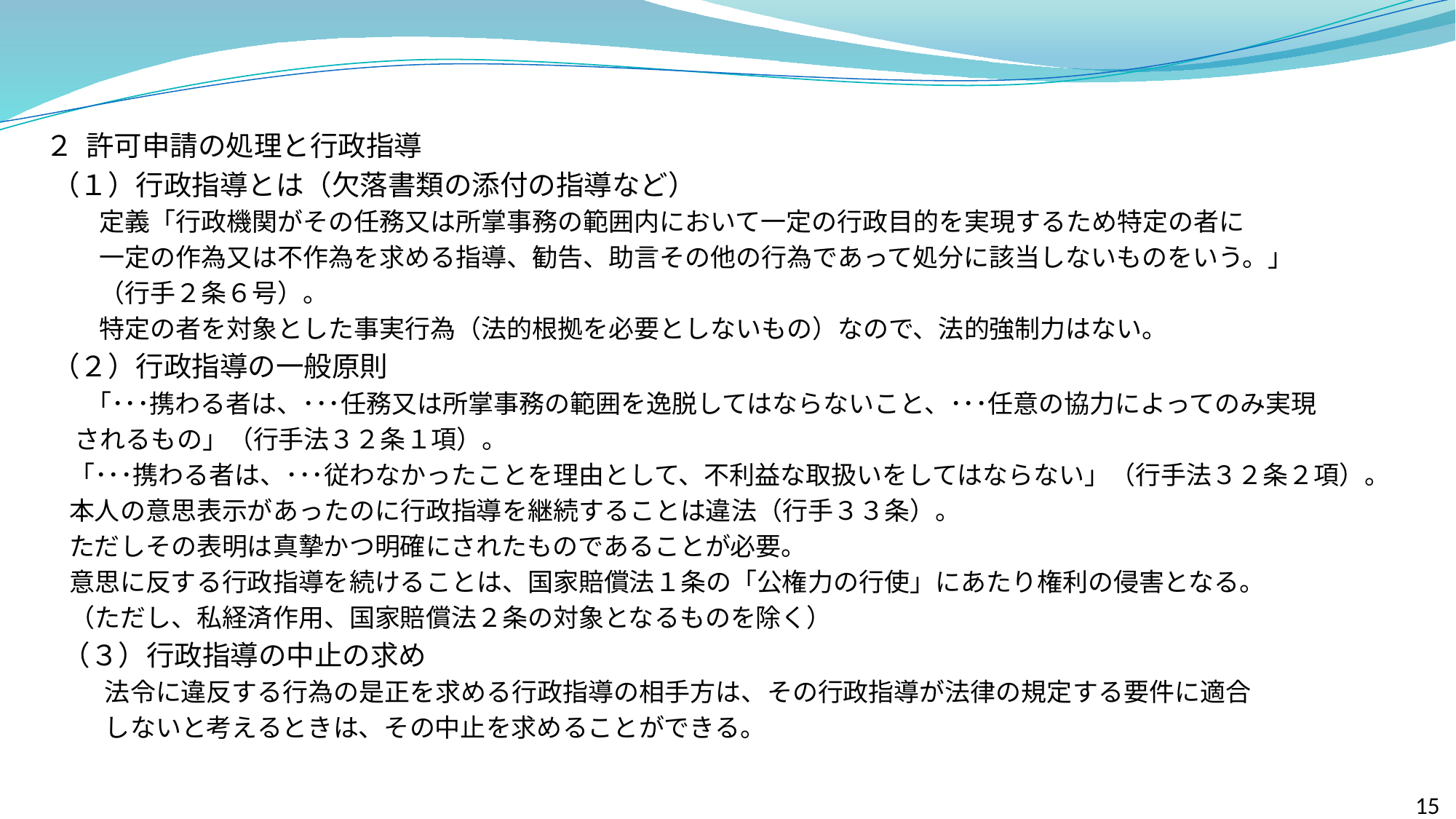

２  許可申請の処理と行政指導
　  （１）行政指導とは（欠落書類の添付の指導など）
　　　  定義「行政機関がその任務又は所掌事務の範囲内において一定の行政目的を実現するため特定の者に
　　　  一定の作為又は不作為を求める指導、勧告、助言その他の行為であって処分に該当しないものをいう。」
　　　  （行手２条６号）。
　　 　 特定の者を対象とした事実行為（法的根拠を必要としないもの）なので、法的強制力はない。
　  （２）行政指導の一般原則
  　　  「･･･携わる者は、･･･任務又は所掌事務の範囲を逸脱してはならないこと、･･･任意の協力によってのみ実現
           されるもの」（行手法３２条１項）。
          「･･･携わる者は、･･･従わなかったことを理由として、不利益な取扱いをしてはならない」（行手法３２条２項）。
          本人の意思表示があったのに行政指導を継続することは違法（行手３３条）。
          ただしその表明は真摯かつ明確にされたものであることが必要。
          意思に反する行政指導を続けることは、国家賠償法１条の「公権力の行使」にあたり権利の侵害となる。
          （ただし、私経済作用、国家賠償法２条の対象となるものを除く）
　　（３）行政指導の中止の求め
　  　　 法令に違反する行為の是正を求める行政指導の相手方は、その行政指導が法律の規定する要件に適合
　　　   しないと考えるときは、その中止を求めることができる。

15